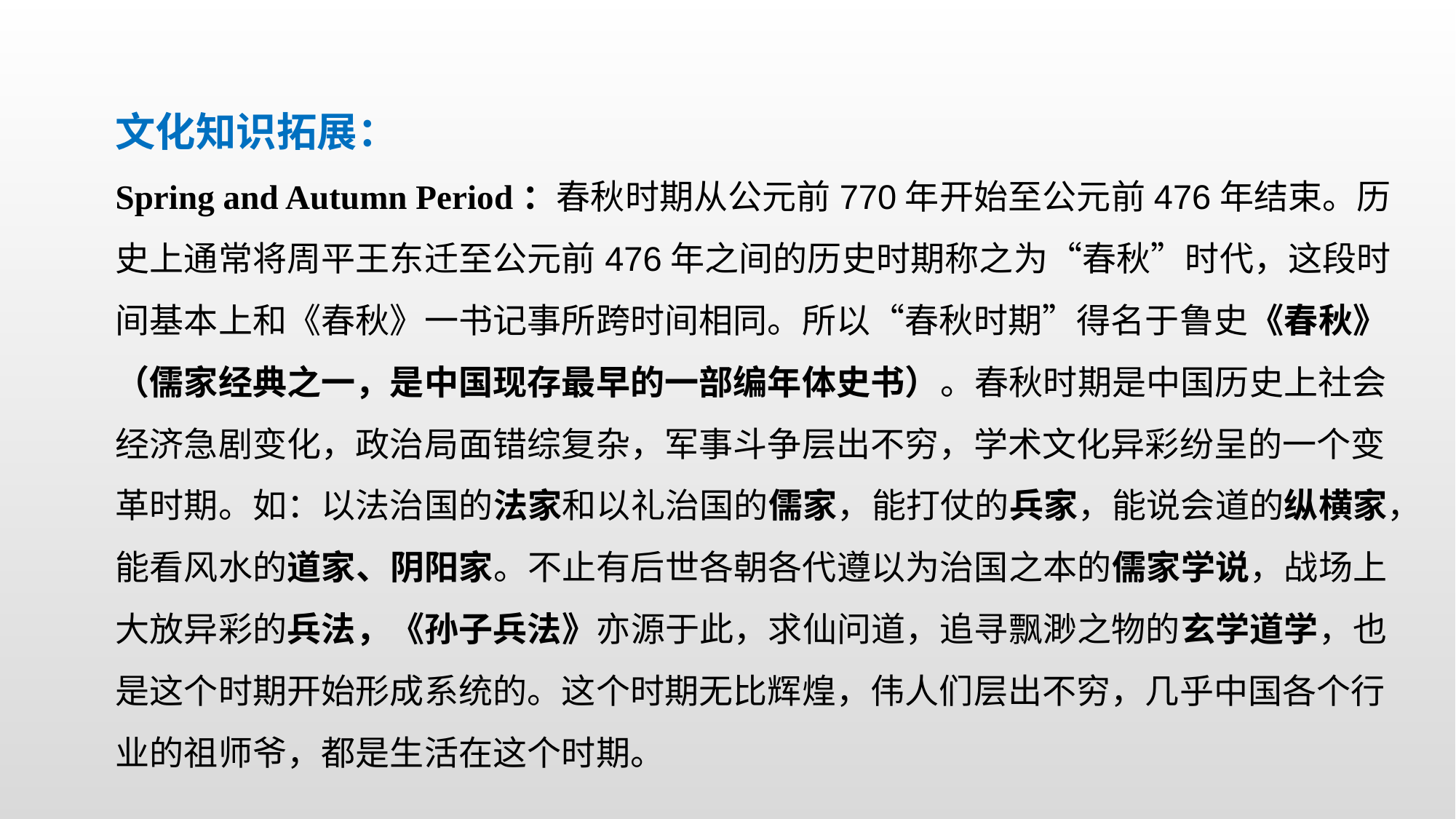

文化知识拓展：
Spring and Autumn Period：春秋时期从公元前770年开始至公元前476年结束。历史上通常将周平王东迁至公元前476年之间的历史时期称之为“春秋”时代，这段时间基本上和《春秋》一书记事所跨时间相同。所以“春秋时期”得名于鲁史《春秋》（儒家经典之一，是中国现存最早的一部编年体史书）。春秋时期是中国历史上社会经济急剧变化，政治局面错综复杂，军事斗争层出不穷，学术文化异彩纷呈的一个变革时期。如：以法治国的法家和以礼治国的儒家，能打仗的兵家，能说会道的纵横家，能看风水的道家、阴阳家。不止有后世各朝各代遵以为治国之本的儒家学说，战场上大放异彩的兵法，《孙子兵法》亦源于此，求仙问道，追寻飘渺之物的玄学道学，也是这个时期开始形成系统的。这个时期无比辉煌，伟人们层出不穷，几乎中国各个行业的祖师爷，都是生活在这个时期。